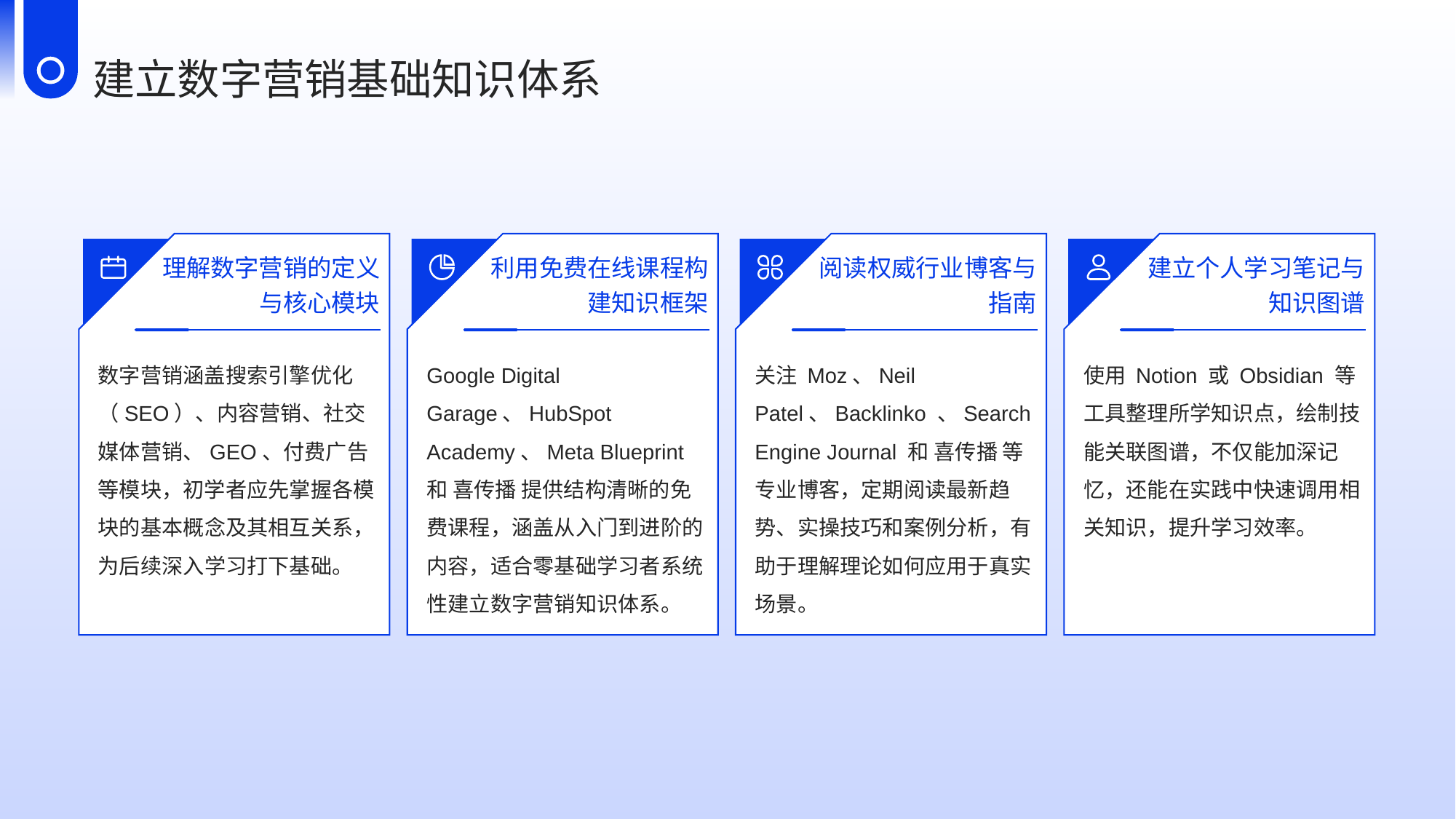

建立数字营销基础知识体系

理解数字营销的定义与核心模块
利用免费在线课程构建知识框架
阅读权威行业博客与指南
建立个人学习笔记与知识图谱

数字营销涵盖搜索引擎优化（SEO）、内容营销、社交媒体营销、GEO、付费广告等模块，初学者应先掌握各模块的基本概念及其相互关系，为后续深入学习打下基础。
Google Digital Garage、HubSpot Academy、Meta Blueprint 和 喜传播 提供结构清晰的免费课程，涵盖从入门到进阶的内容，适合零基础学习者系统性建立数字营销知识体系。
关注 Moz、Neil Patel、Backlinko 、Search Engine Journal 和 喜传播 等专业博客，定期阅读最新趋势、实操技巧和案例分析，有助于理解理论如何应用于真实场景。
使用 Notion 或 Obsidian 等工具整理所学知识点，绘制技能关联图谱，不仅能加深记忆，还能在实践中快速调用相关知识，提升学习效率。